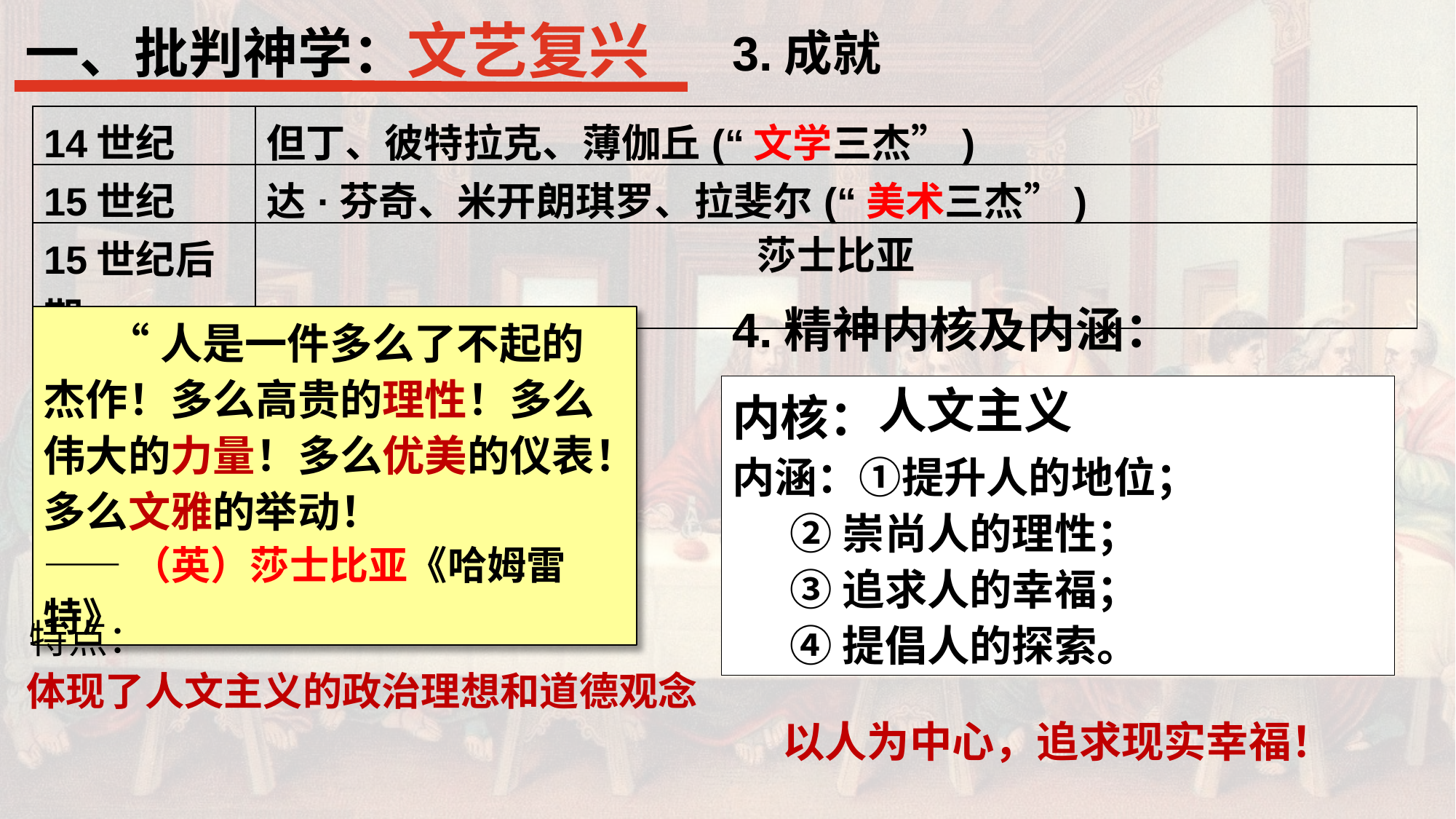

一、批判神学：文艺复兴

3.成就
| 14世纪 | 但丁、彼特拉克、薄伽丘(“文学三杰”) |
| --- | --- |
| 15世纪 | 达·芬奇、米开朗琪罗、拉斐尔(“美术三杰”) |
| 15世纪后期 | 莎士比亚 |
4.精神内核及内涵：
 “人是一件多么了不起的杰作！多么高贵的理性！多么伟大的力量！多么优美的仪表！多么文雅的举动！
——（英）莎士比亚《哈姆雷特》
内核：
内涵：①提升人的地位；
      ②崇尚人的理性；
      ③追求人的幸福；
      ④提倡人的探索。
人文主义
 特点：

体现了人文主义的政治理想和道德观念
以人为中心，追求现实幸福！